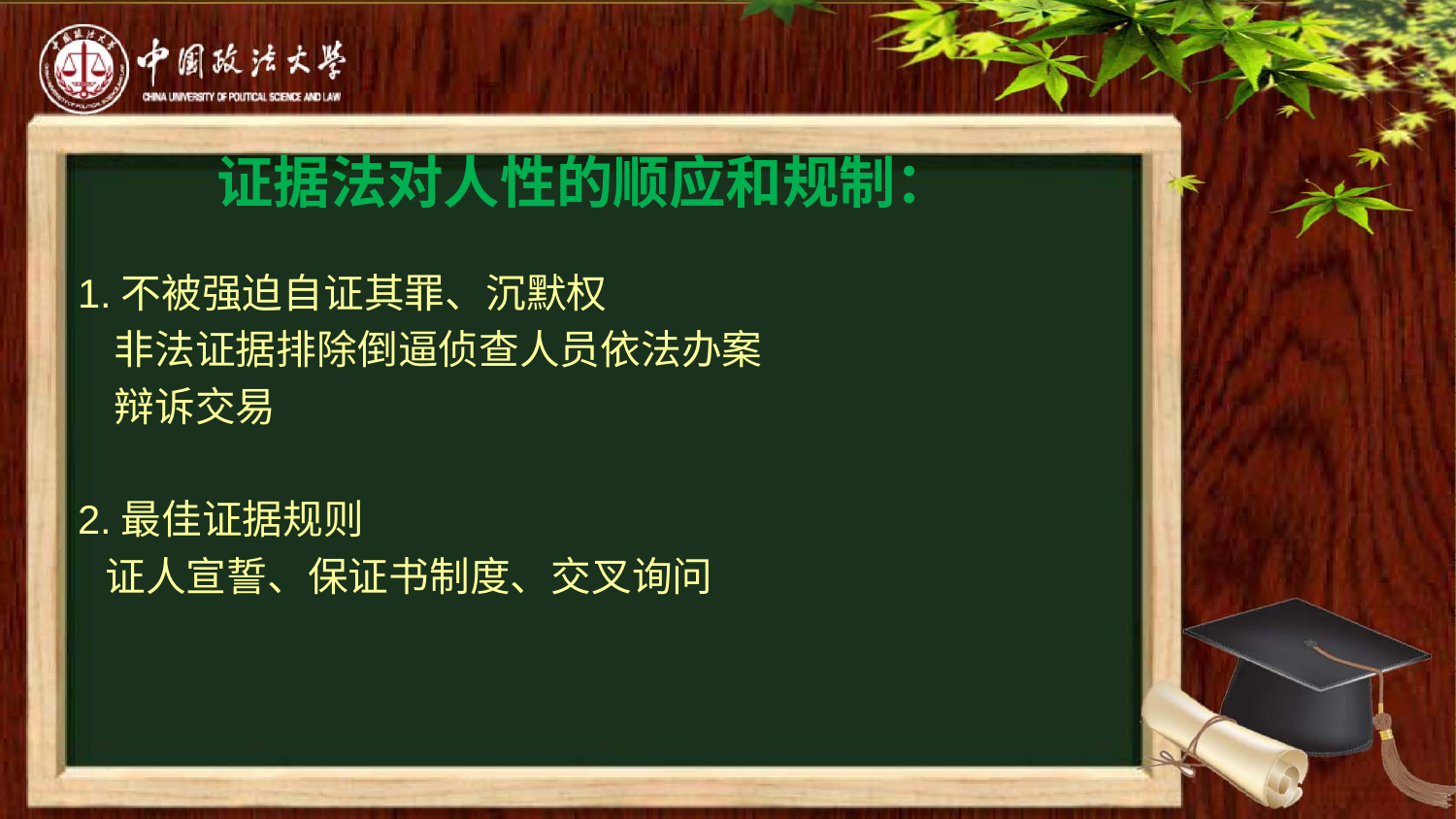

# 证据法对人性的顺应和规制：
1.不被强迫自证其罪、沉默权
   非法证据排除倒逼侦查人员依法办案
   辩诉交易

2.最佳证据规则
  证人宣誓、保证书制度、交叉询问